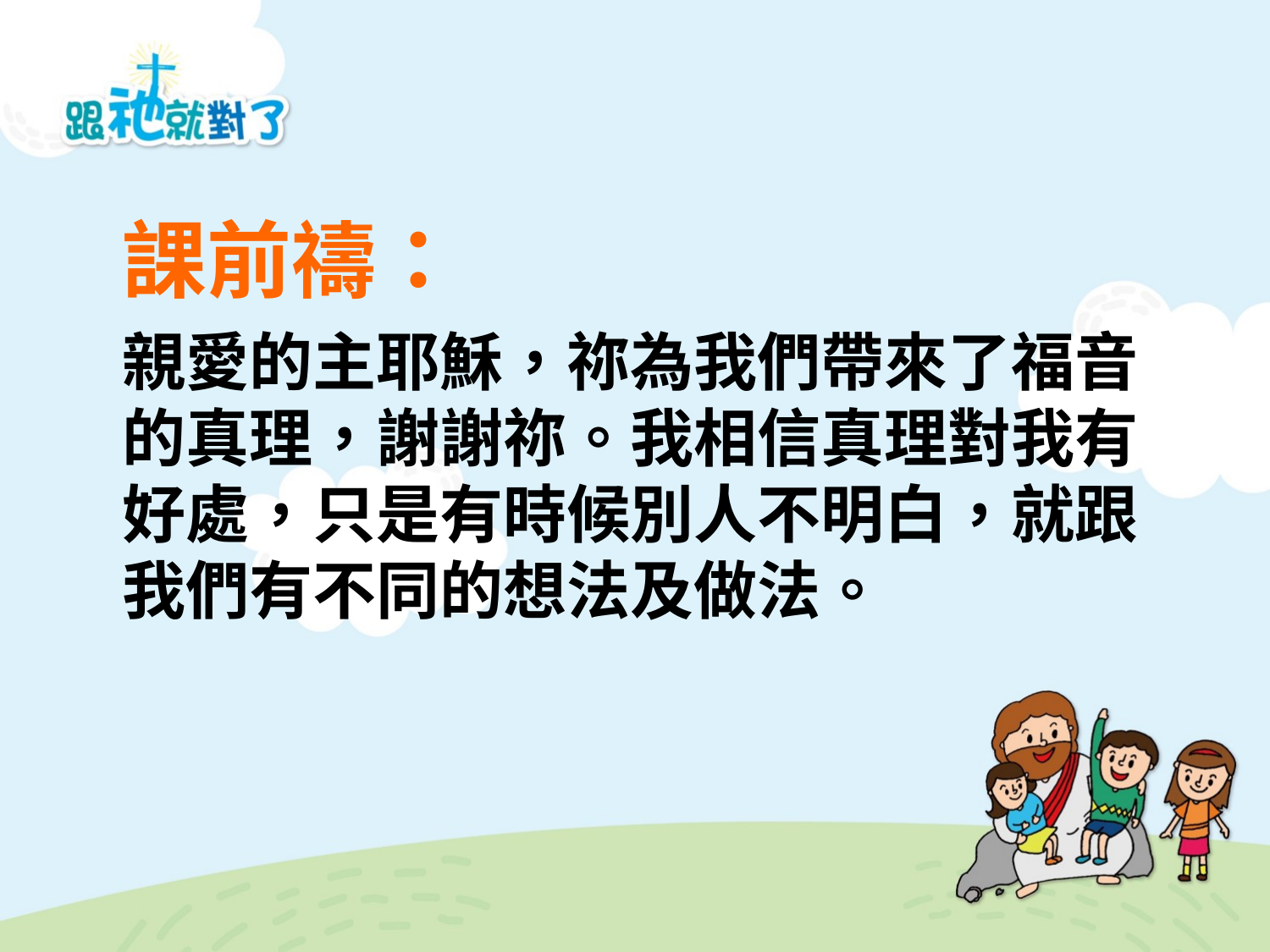

課前禱：
親愛的主耶穌，祢為我們帶來了福音的真理，謝謝祢。我相信真理對我有好處，只是有時候別人不明白，就跟我們有不同的想法及做法。